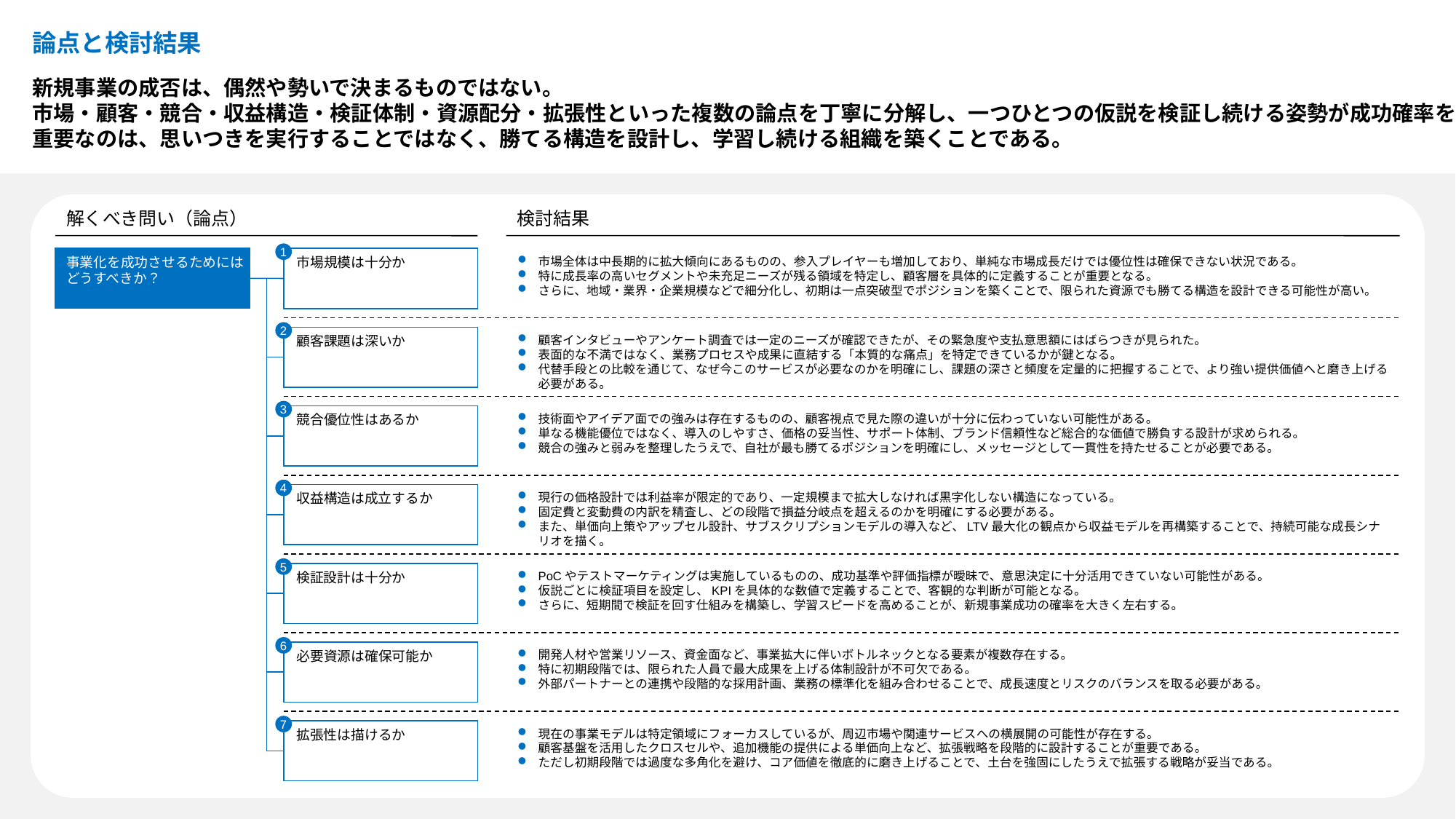

論点と検討結果
新規事業の成否は、偶然や勢いで決まるものではない。
市場・顧客・競合・収益構造・検証体制・資源配分・拡張性といった複数の論点を丁寧に分解し、一つひとつの仮説を検証し続ける姿勢が成功確率を高める。
重要なのは、思いつきを実行することではなく、勝てる構造を設計し、学習し続ける組織を築くことである。

検討結果
解くべき問い（論点）
1
市場規模は十分か
市場全体は中長期的に拡大傾向にあるものの、参入プレイヤーも増加しており、単純な市場成長だけでは優位性は確保できない状況である。
特に成長率の高いセグメントや未充足ニーズが残る領域を特定し、顧客層を具体的に定義することが重要となる。
さらに、地域・業界・企業規模などで細分化し、初期は一点突破型でポジションを築くことで、限られた資源でも勝てる構造を設計できる可能性が高い。
事業化を成功させるためには
どうすべきか？
2
顧客インタビューやアンケート調査では一定のニーズが確認できたが、その緊急度や支払意思額にはばらつきが見られた。
表面的な不満ではなく、業務プロセスや成果に直結する「本質的な痛点」を特定できているかが鍵となる。
代替手段との比較を通じて、なぜ今このサービスが必要なのかを明確にし、課題の深さと頻度を定量的に把握することで、より強い提供価値へと磨き上げる必要がある。
顧客課題は深いか
3
技術面やアイデア面での強みは存在するものの、顧客視点で見た際の違いが十分に伝わっていない可能性がある。
単なる機能優位ではなく、導入のしやすさ、価格の妥当性、サポート体制、ブランド信頼性など総合的な価値で勝負する設計が求められる。
競合の強みと弱みを整理したうえで、自社が最も勝てるポジションを明確にし、メッセージとして一貫性を持たせることが必要である。
競合優位性はあるか
4
収益構造は成立するか
現行の価格設計では利益率が限定的であり、一定規模まで拡大しなければ黒字化しない構造になっている。
固定費と変動費の内訳を精査し、どの段階で損益分岐点を超えるのかを明確にする必要がある。
また、単価向上策やアップセル設計、サブスクリプションモデルの導入など、LTV最大化の観点から収益モデルを再構築することで、持続可能な成長シナリオを描く。
5
検証設計は十分か
PoCやテストマーケティングは実施しているものの、成功基準や評価指標が曖昧で、意思決定に十分活用できていない可能性がある。
仮説ごとに検証項目を設定し、KPIを具体的な数値で定義することで、客観的な判断が可能となる。
さらに、短期間で検証を回す仕組みを構築し、学習スピードを高めることが、新規事業成功の確率を大きく左右する。
6
必要資源は確保可能か
開発人材や営業リソース、資金面など、事業拡大に伴いボトルネックとなる要素が複数存在する。
特に初期段階では、限られた人員で最大成果を上げる体制設計が不可欠である。
外部パートナーとの連携や段階的な採用計画、業務の標準化を組み合わせることで、成長速度とリスクのバランスを取る必要がある。
7
拡張性は描けるか
現在の事業モデルは特定領域にフォーカスしているが、周辺市場や関連サービスへの横展開の可能性が存在する。
顧客基盤を活用したクロスセルや、追加機能の提供による単価向上など、拡張戦略を段階的に設計することが重要である。
ただし初期段階では過度な多角化を避け、コア価値を徹底的に磨き上げることで、土台を強固にしたうえで拡張する戦略が妥当である。